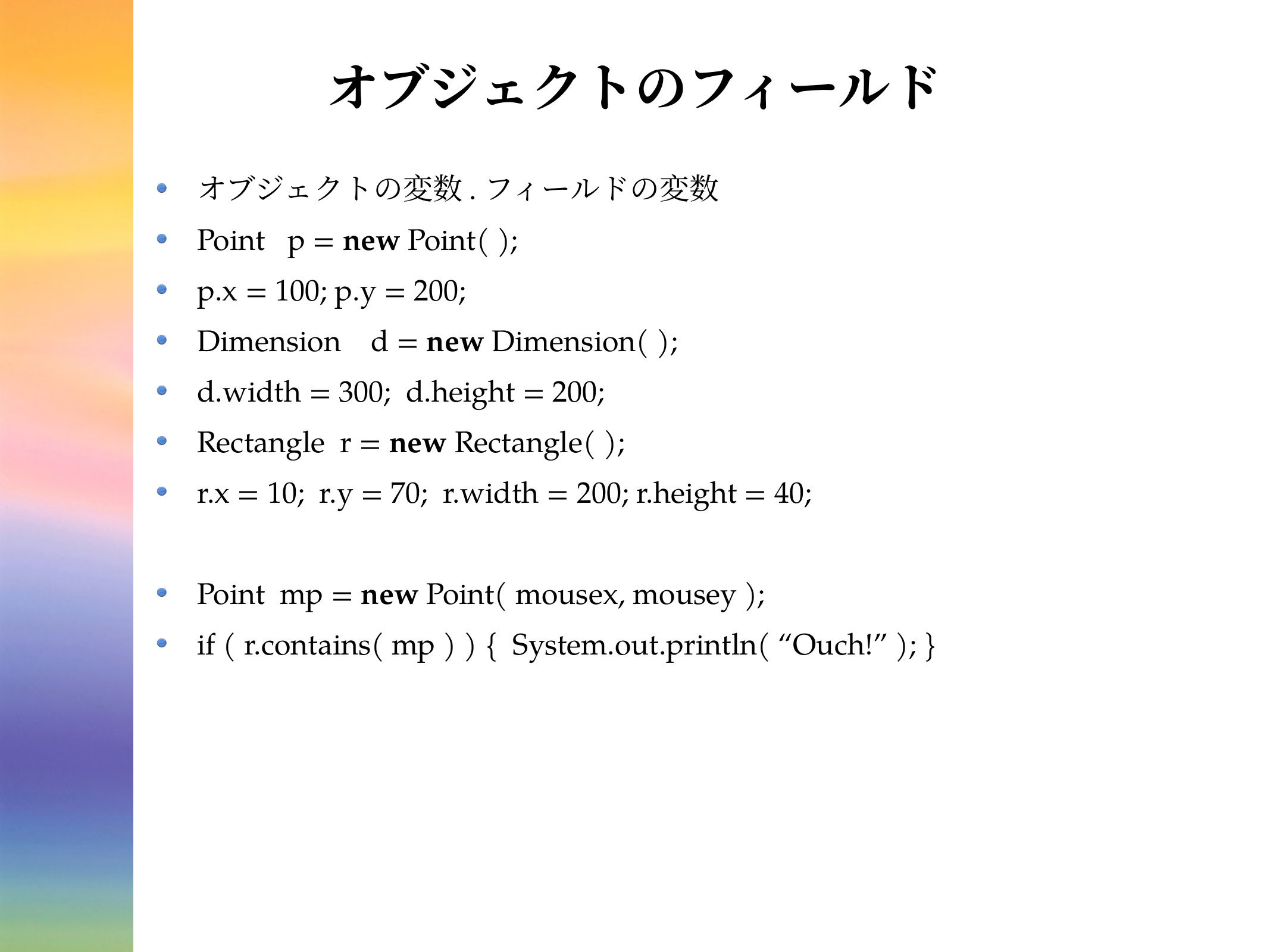

# オブジェクトのフィールド
オブジェクトの変数.フィールドの変数
Point   p = new Point( );
p.x = 100; p.y = 200;
Dimension    d = new Dimension( );
d.width = 300;  d.height = 200;
Rectangle  r = new Rectangle( );
r.x = 10;  r.y = 70;  r.width = 200; r.height = 40;

Point  mp = new Point( mousex, mousey );
if ( r.contains( mp ) ) {  System.out.println( “Ouch!” ); }